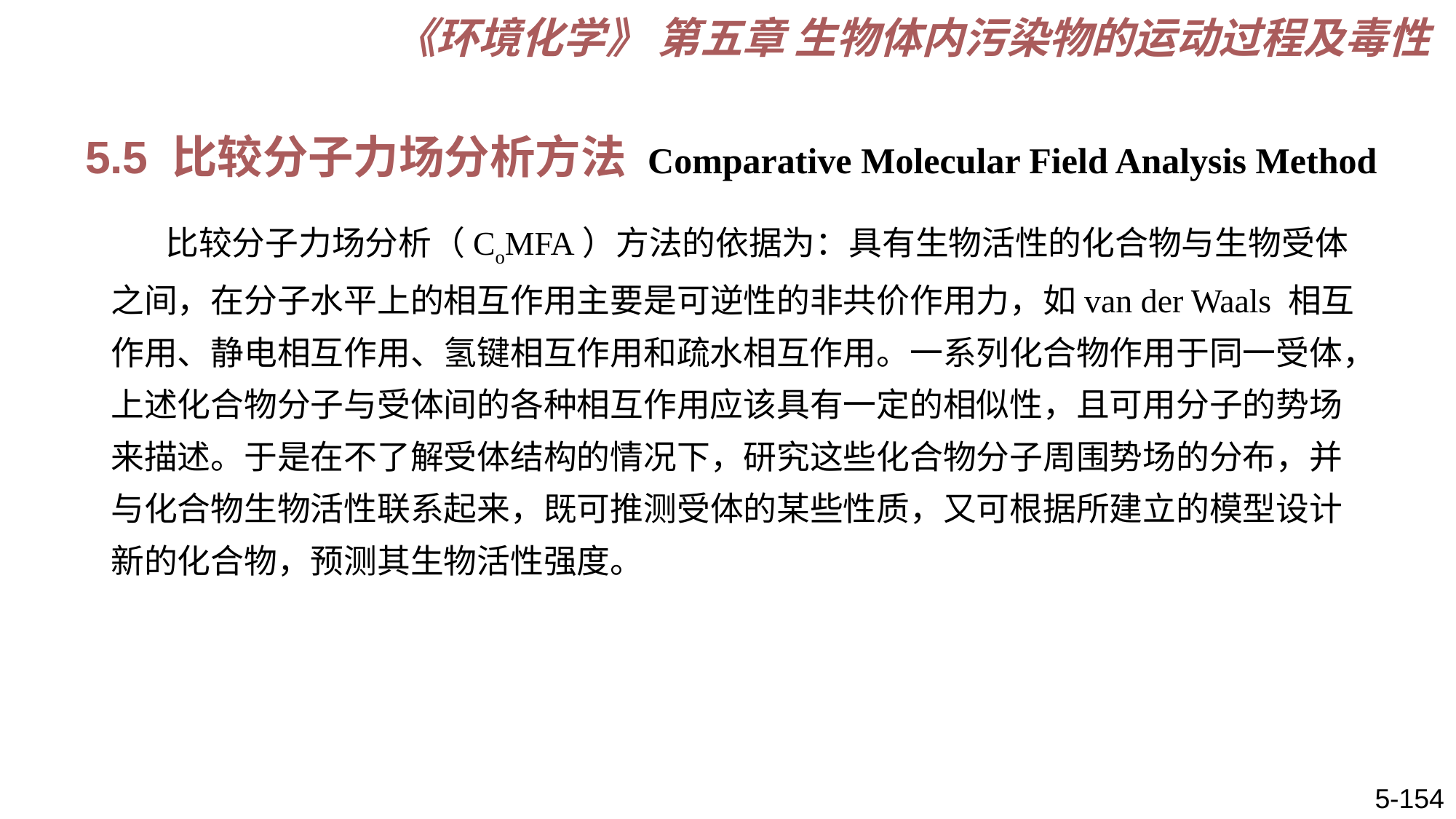

《环境化学》 第五章 生物体内污染物的运动过程及毒性
5.5 比较分子力场分析方法 Comparative Molecular Field Analysis Method
比较分子力场分析（CoMFA）方法的依据为：具有生物活性的化合物与生物受体之间，在分子水平上的相互作用主要是可逆性的非共价作用力，如van der Waals 相互作用、静电相互作用、氢键相互作用和疏水相互作用。一系列化合物作用于同一受体，上述化合物分子与受体间的各种相互作用应该具有一定的相似性，且可用分子的势场来描述。于是在不了解受体结构的情况下，研究这些化合物分子周围势场的分布，并与化合物生物活性联系起来，既可推测受体的某些性质，又可根据所建立的模型设计新的化合物，预测其生物活性强度。
5-154